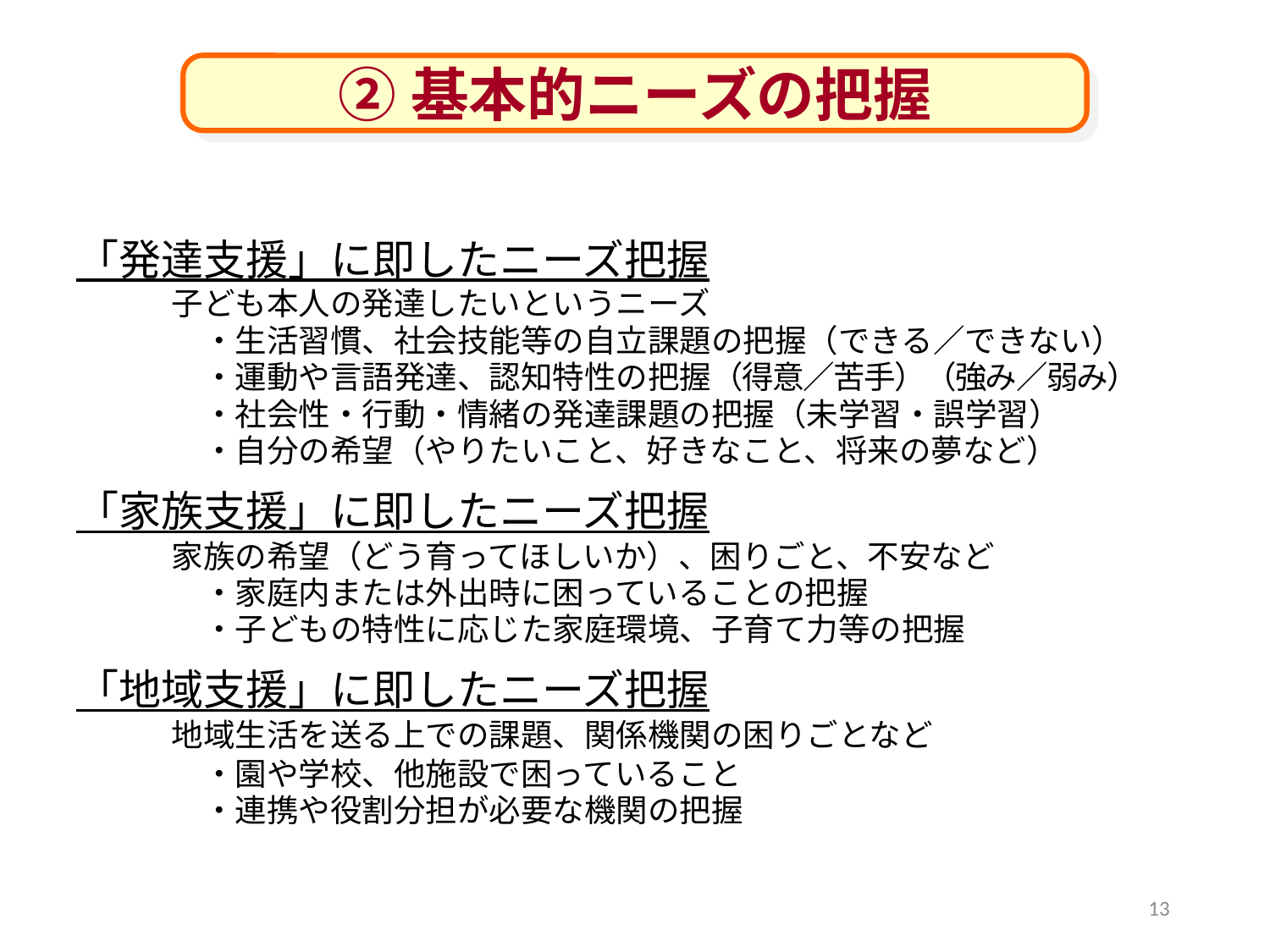

②基本的ニーズの把握
「発達支援」に即したニーズ把握
　　　子ども本人の発達したいというニーズ
　　　　・生活習慣、社会技能等の自立課題の把握（できる／できない）
　　　　・運動や言語発達、認知特性の把握（得意／苦手）（強み／弱み）
　　　　・社会性・行動・情緒の発達課題の把握（未学習・誤学習）
　　　　・自分の希望（やりたいこと、好きなこと、将来の夢など）
「家族支援」に即したニーズ把握
　　　家族の希望（どう育ってほしいか）、困りごと、不安など
　　　　・家庭内または外出時に困っていることの把握
　　　　・子どもの特性に応じた家庭環境、子育て力等の把握
「地域支援」に即したニーズ把握
　　　地域生活を送る上での課題、関係機関の困りごとなど
　　　　・園や学校、他施設で困っていること
　　　　・連携や役割分担が必要な機関の把握
13